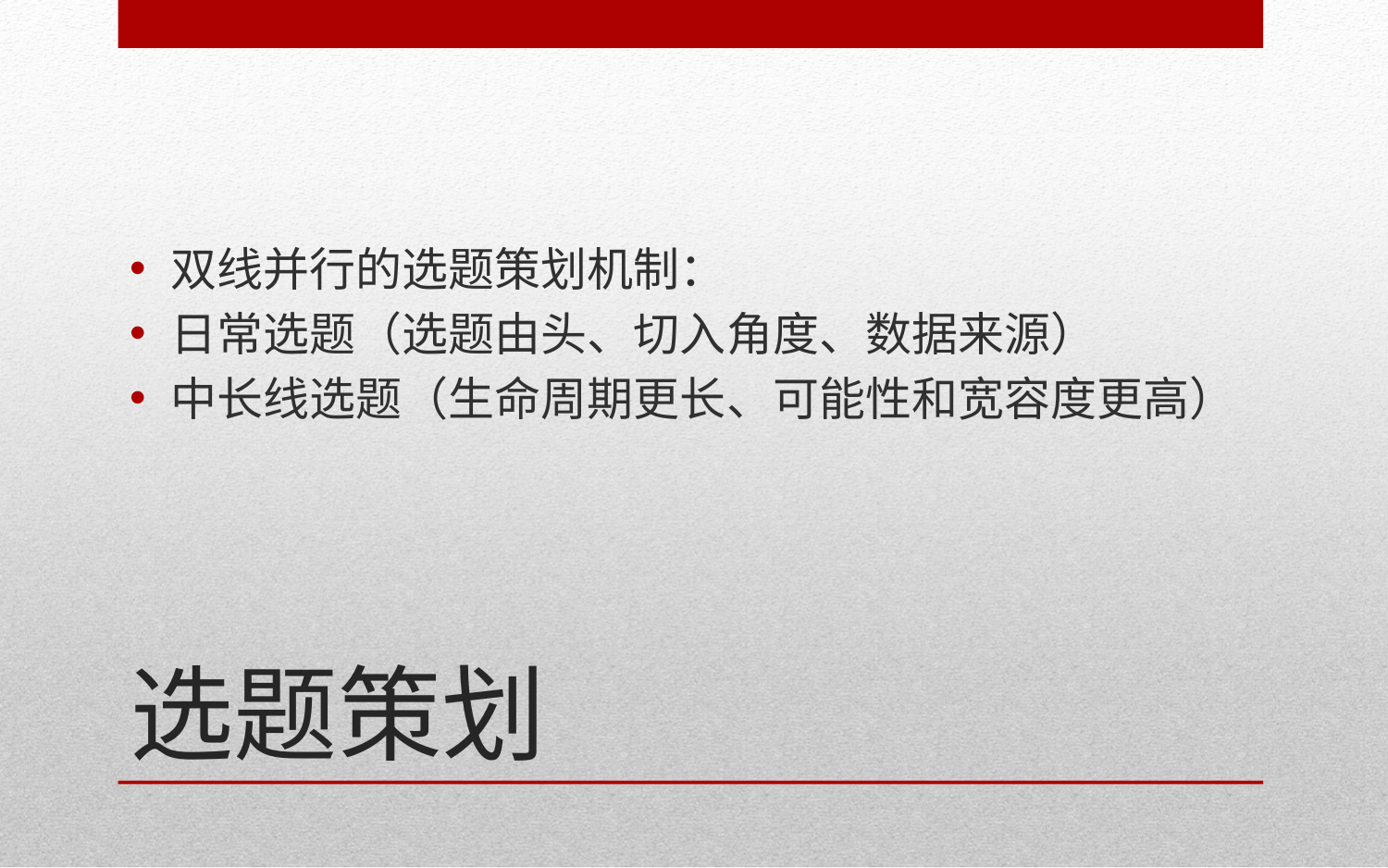

双线并行的选题策划机制：
日常选题（选题由头、切入角度、数据来源）
中长线选题（生命周期更长、可能性和宽容度更高）
# 选题策划